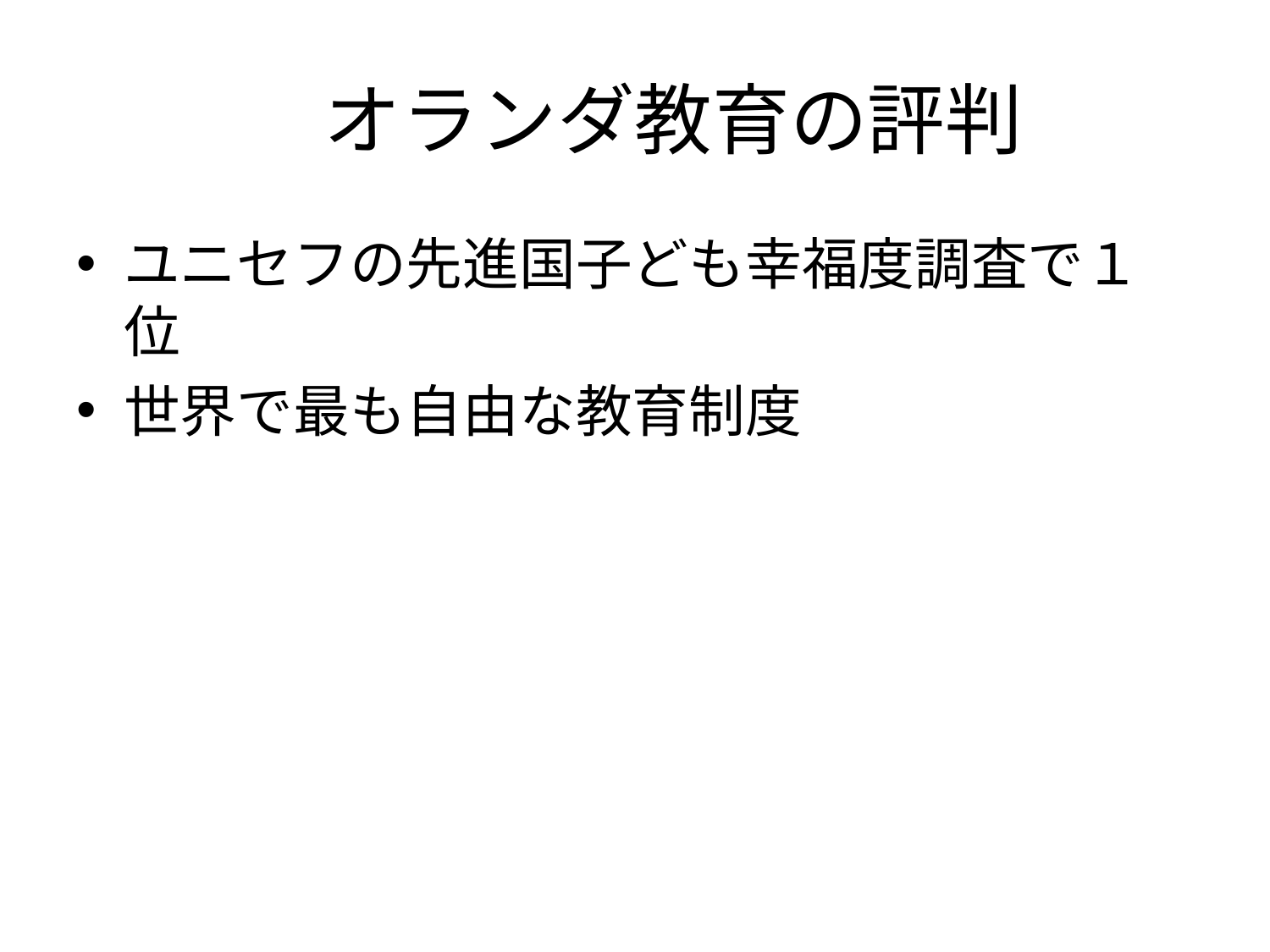

# オランダ教育の評判
ユニセフの先進国子ども幸福度調査で１位
世界で最も自由な教育制度